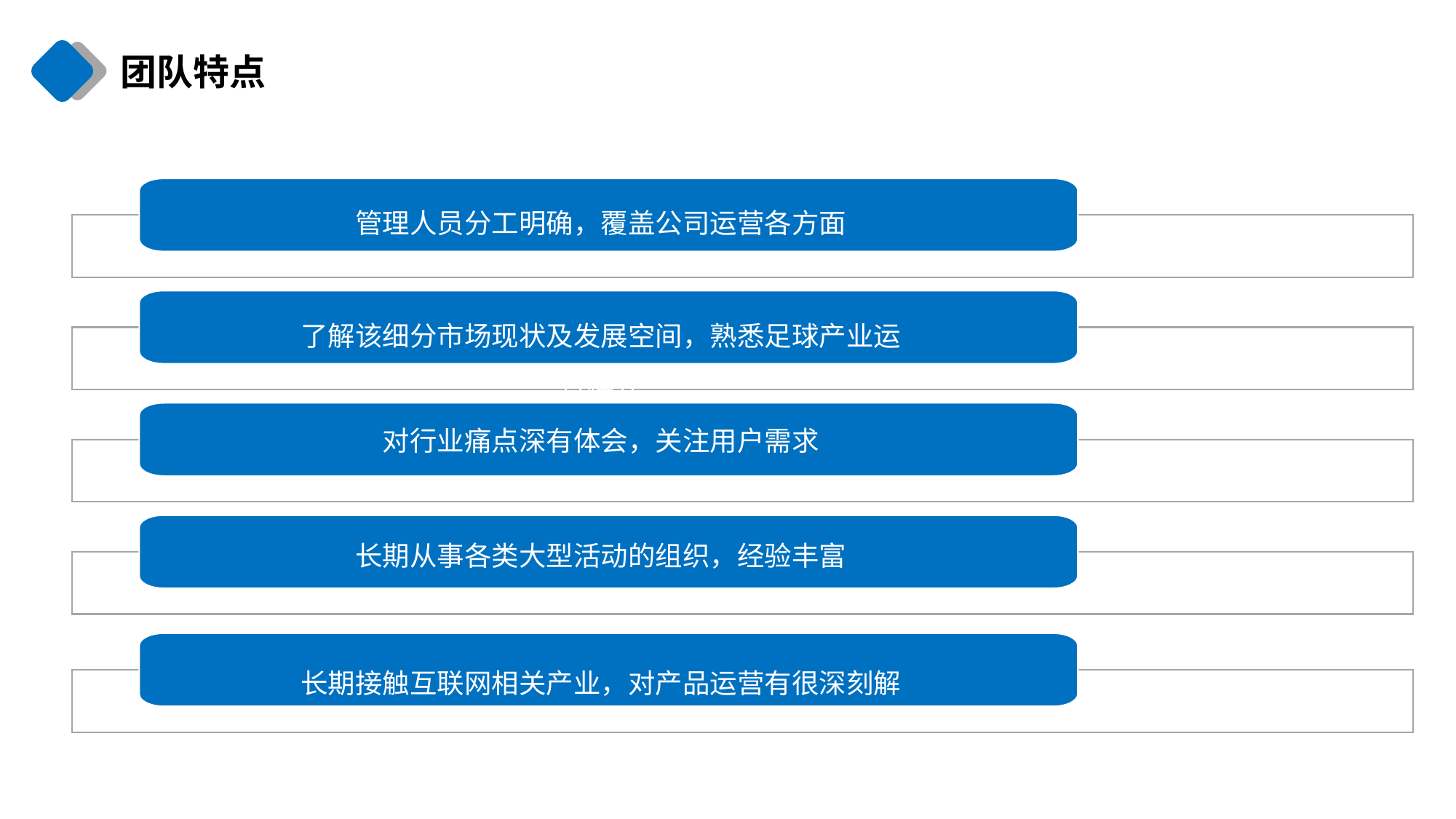

团队特点

管理人员分工明确，覆盖公司运营各方面
了解该细分市场现状及发展空间，熟悉足球产业运行模式
对行业痛点深有体会，关注用户需求
长期从事各类大型活动的组织，经验丰富
长期接触互联网相关产业，对产品运营有很深刻解